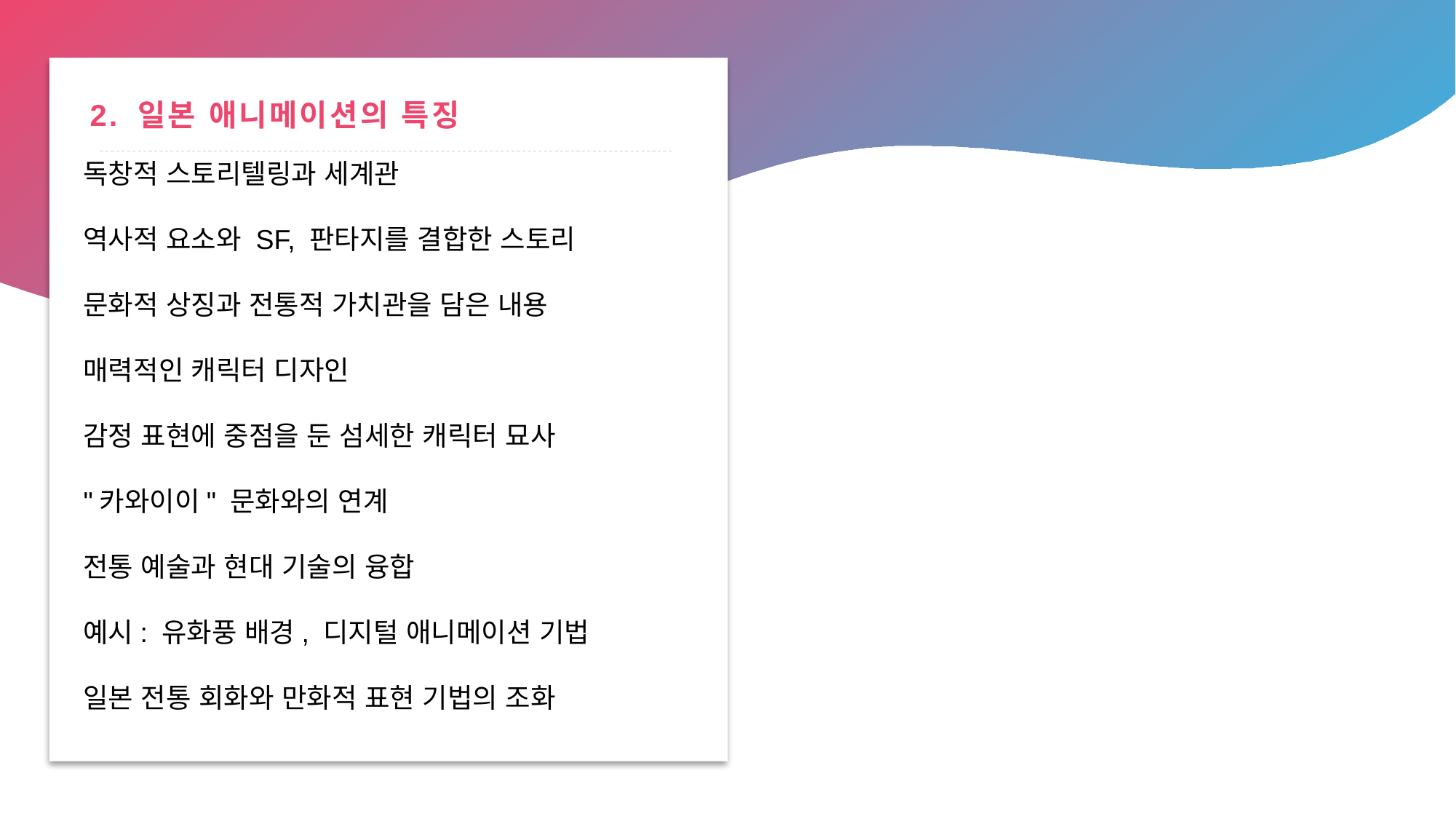

# 2. 일본 애니메이션의 특징
독창적 스토리텔링과 세계관

역사적 요소와 SF, 판타지를 결합한 스토리

문화적 상징과 전통적 가치관을 담은 내용

매력적인 캐릭터 디자인

감정 표현에 중점을 둔 섬세한 캐릭터 묘사

"카와이이" 문화와의 연계

전통 예술과 현대 기술의 융합

예시: 유화풍 배경, 디지털 애니메이션 기법

일본 전통 회화와 만화적 표현 기법의 조화